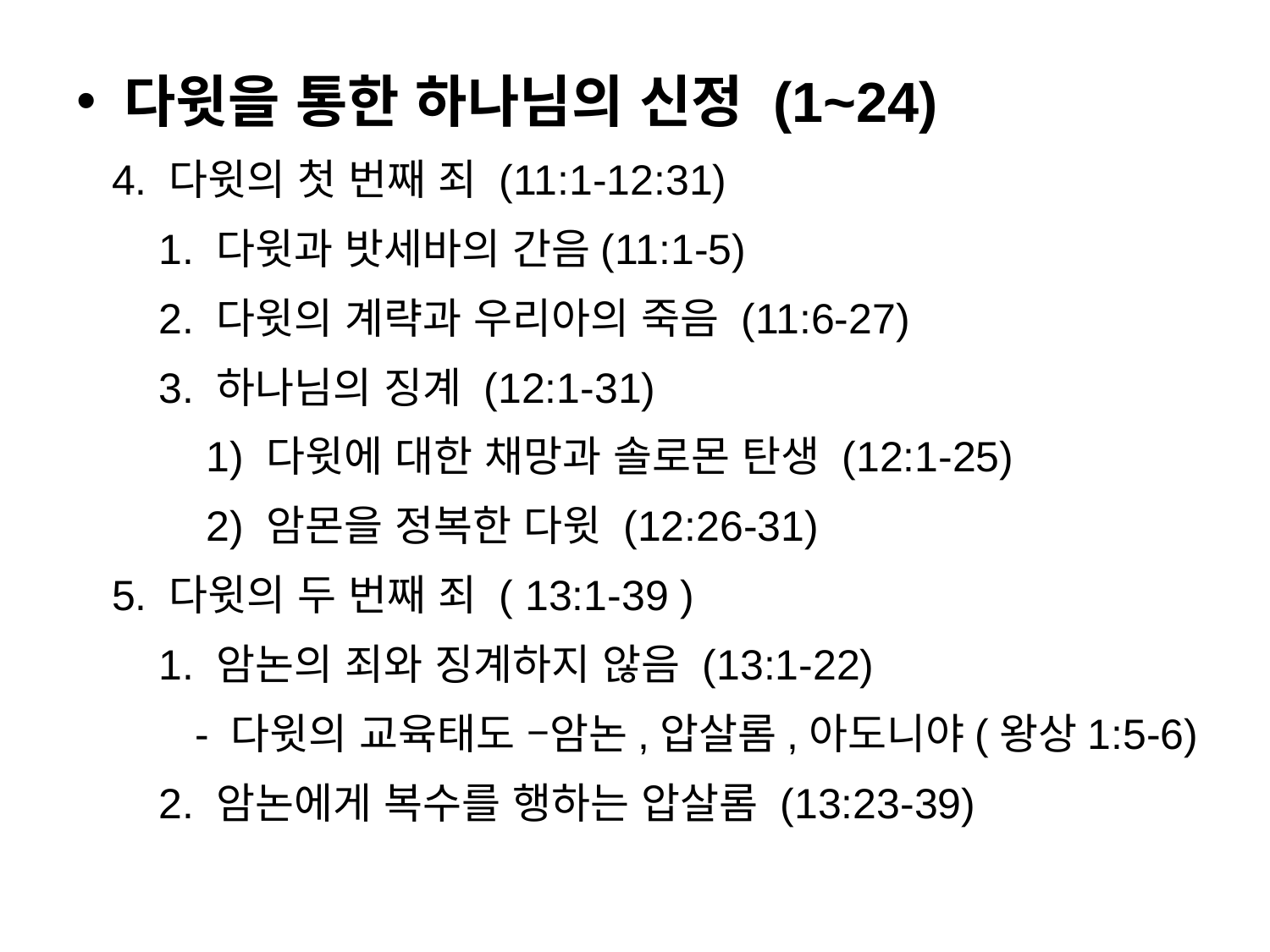

다윗을 통한 하나님의 신정 (1~24)
   4. 다윗의 첫 번째 죄 (11:1-12:31)
       1. 다윗과 밧세바의 간음(11:1-5)
       2. 다윗의 계략과 우리아의 죽음 (11:6-27)
       3. 하나님의 징계 (12:1-31)
           1) 다윗에 대한 채망과 솔로몬 탄생 (12:1-25)
           2) 암몬을 정복한 다윗 (12:26-31)
   5. 다윗의 두 번째 죄 ( 13:1-39 )
       1. 암논의 죄와 징계하지 않음 (13:1-22)
          - 다윗의 교육태도 –암논,압살롬,아도니야(왕상1:5-6)
       2. 암논에게 복수를 행하는 압살롬 (13:23-39)